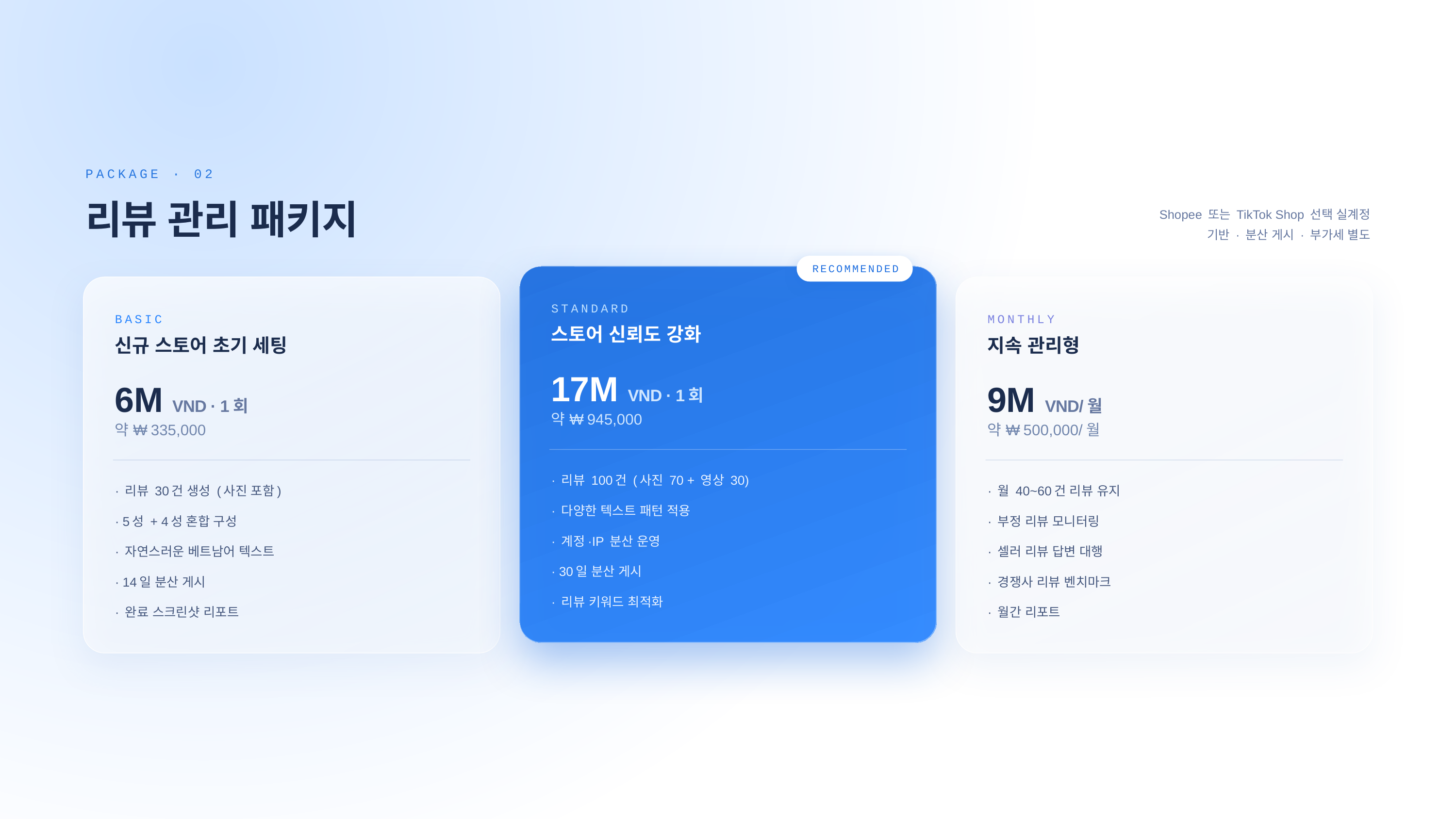

PACKAGE · 02
리뷰 관리 패키지
Shopee 또는 TikTok Shop 선택 실계정 기반 · 분산 게시 · 부가세 별도

RECOMMENDED

STANDARD
BASIC
MONTHLY
스토어 신뢰도 강화
신규 스토어 초기 세팅
지속 관리형
17M VND · 1회
6M VND · 1회
9M VND/월
약 ₩945,000
약 ₩335,000
약 ₩500,000/월

· 리뷰 100건 (사진 70 + 영상 30)
· 리뷰 30건 생성 (사진 포함)
· 월 40~60건 리뷰 유지
· 다양한 텍스트 패턴 적용
· 5성 + 4성 혼합 구성
· 부정 리뷰 모니터링
· 계정·IP 분산 운영
· 자연스러운 베트남어 텍스트
· 셀러 리뷰 답변 대행
· 30일 분산 게시
· 14일 분산 게시
· 경쟁사 리뷰 벤치마크
· 리뷰 키워드 최적화
· 완료 스크린샷 리포트
· 월간 리포트